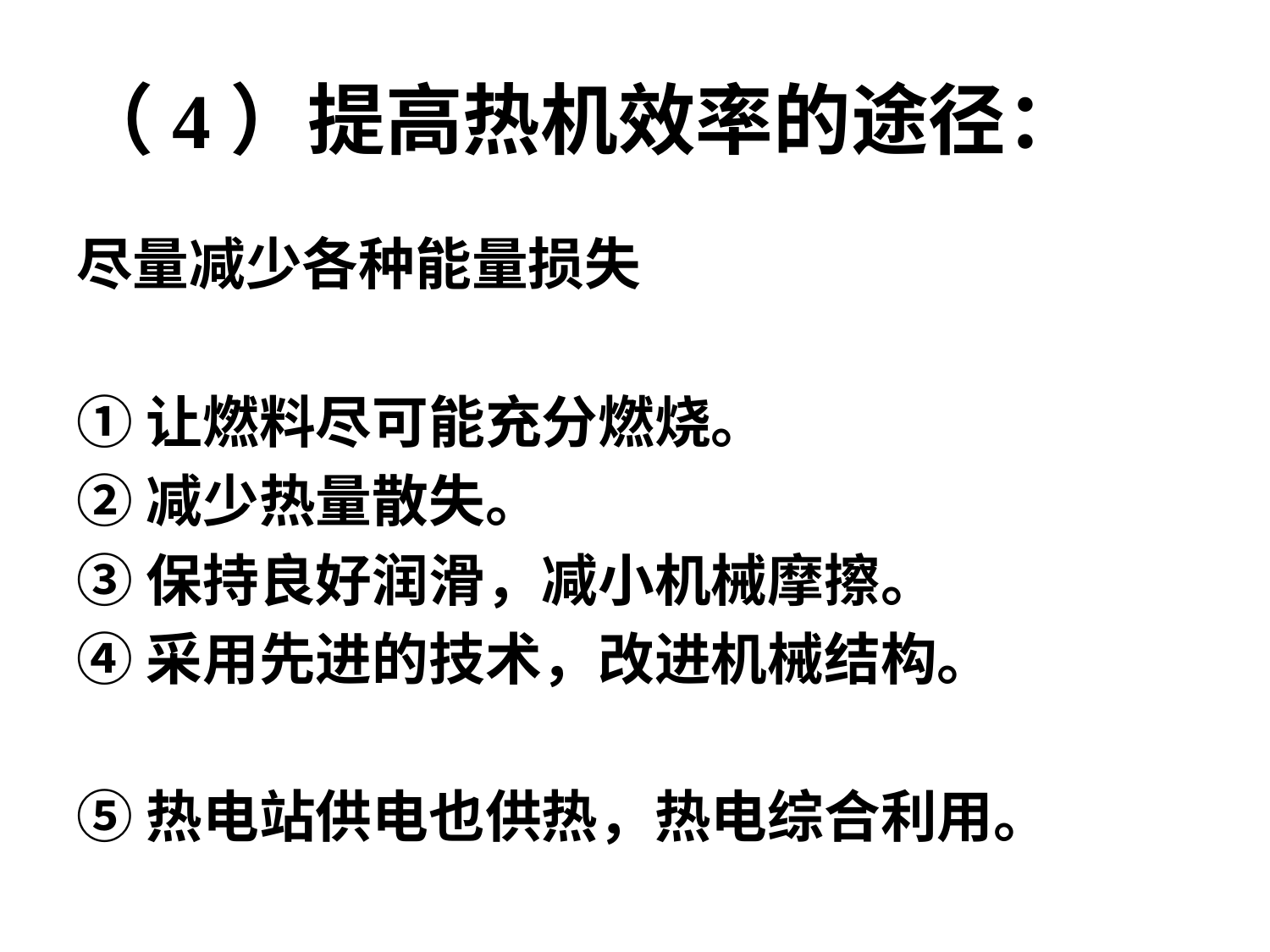

# （4）提高热机效率的途径：
尽量减少各种能量损失

①让燃料尽可能充分燃烧。
②减少热量散失。
③保持良好润滑，减小机械摩擦。
④采用先进的技术，改进机械结构。

⑤热电站供电也供热，热电综合利用。